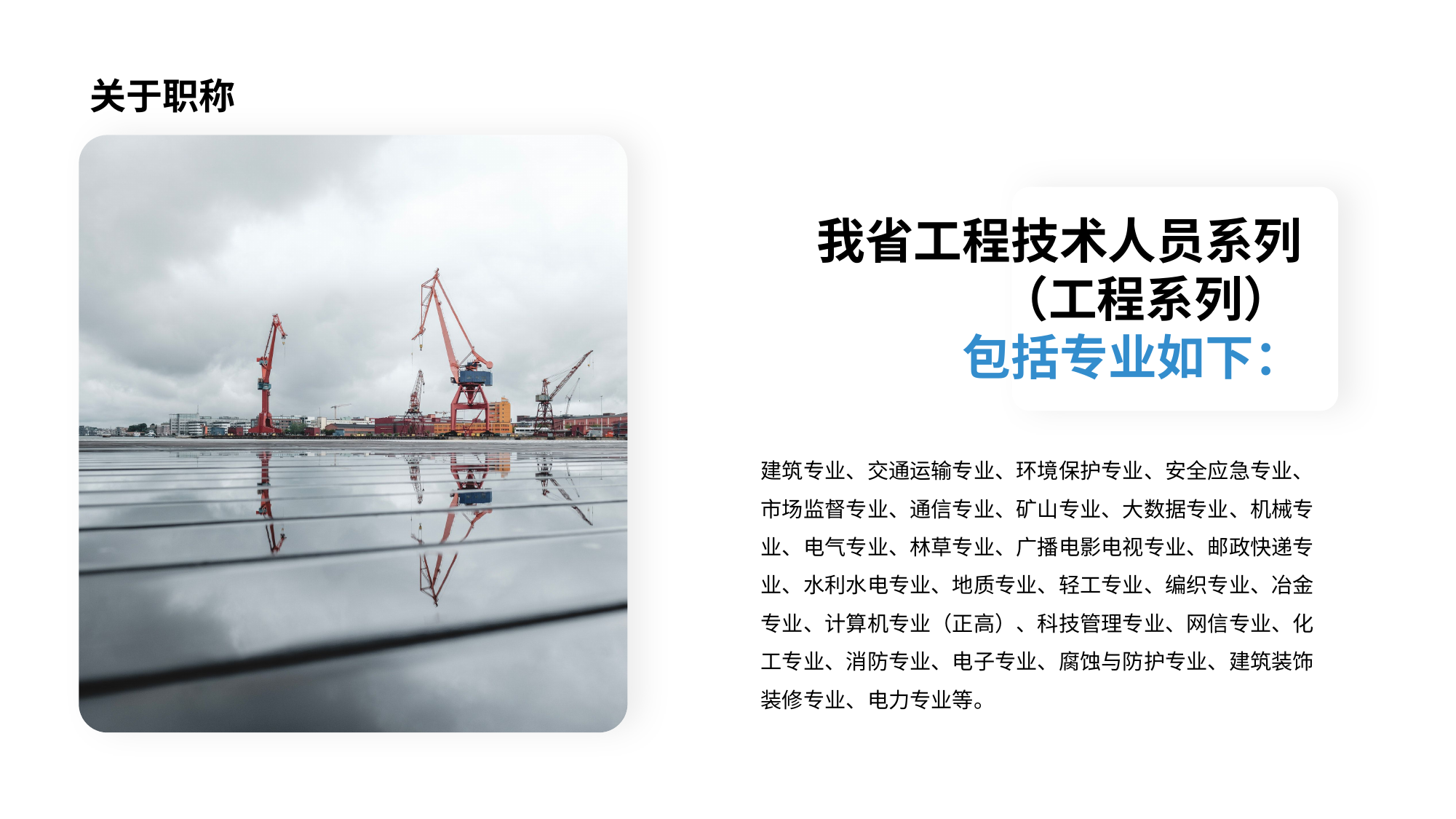

# 关于职称

我省工程技术人员系列（工程系列）
包括专业如下：
建筑专业、交通运输专业、环境保护专业、安全应急专业、市场监督专业、通信专业、矿山专业、大数据专业、机械专业、电气专业、林草专业、广播电影电视专业、邮政快递专业、水利水电专业、地质专业、轻工专业、编织专业、冶金专业、计算机专业（正高）、科技管理专业、网信专业、化工专业、消防专业、电子专业、腐蚀与防护专业、建筑装饰装修专业、电力专业等。